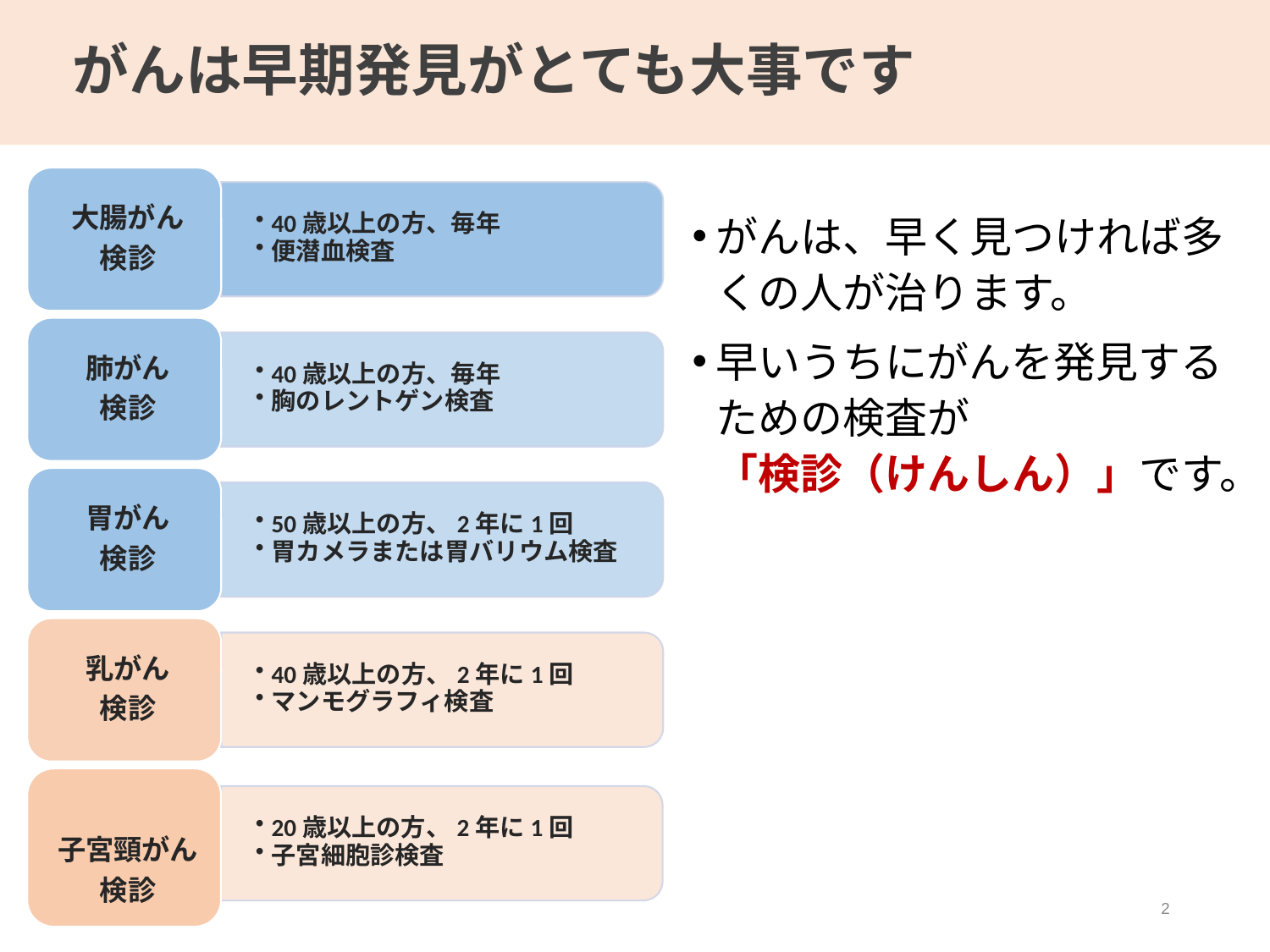

# がんは早期発見がとても大事です
40歳以上の方、毎年
便潜血検査
大腸がん
検診
40歳以上の方、毎年
胸のレントゲン検査
肺がん
検診
50歳以上の方、2年に1回
胃カメラまたは胃バリウム検査
胃がん
検診
40歳以上の方、2年に1回
マンモグラフィ検査
乳がん
検診
20歳以上の方、2年に1回
子宮細胞診検査
子宮頸がん
検診
がんは、早く見つければ多くの人が治ります。
早いうちにがんを発見するための検査が　　　　　「検診（けんしん）」です。
2